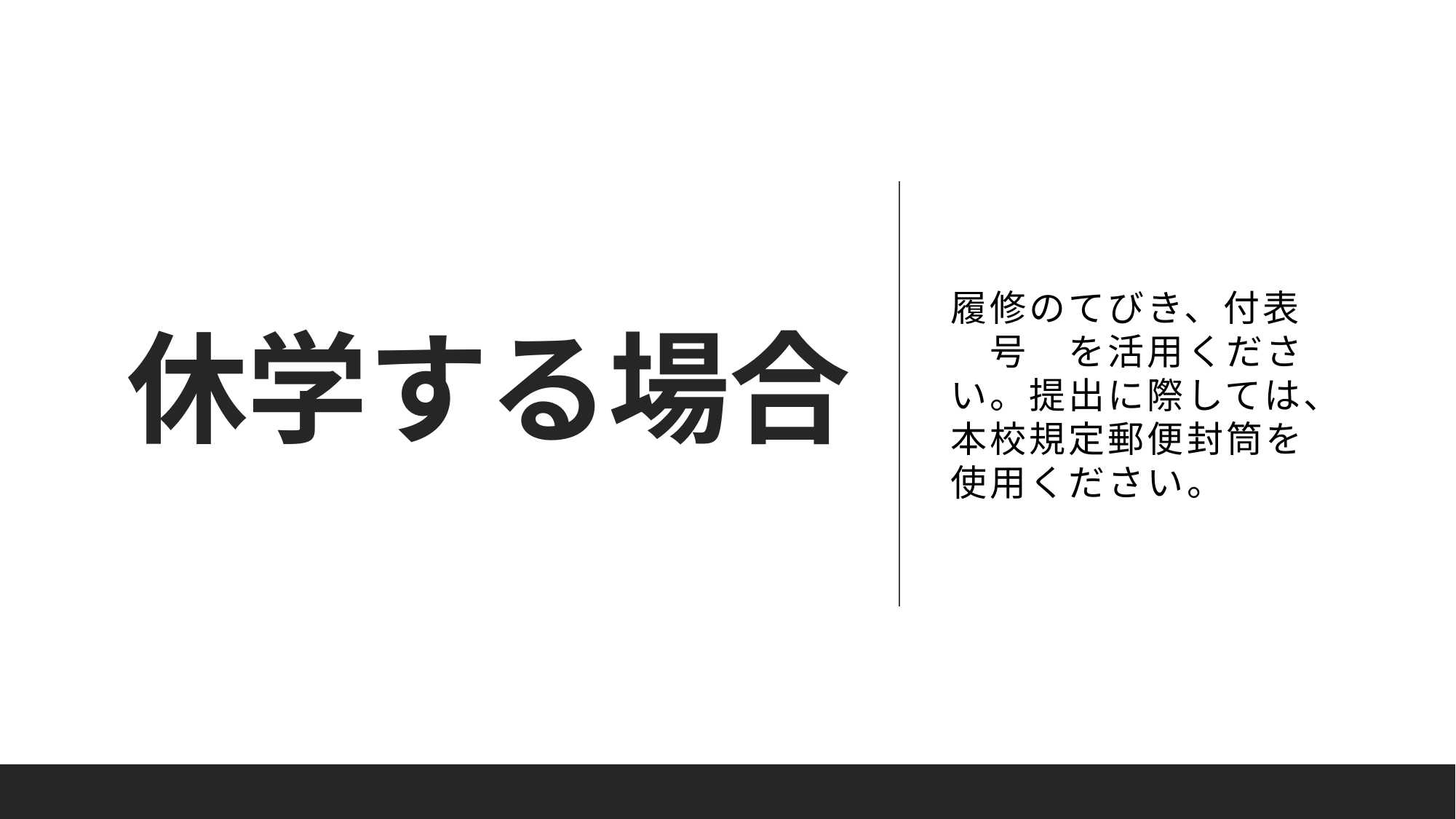

# 休学する場合
履修のてびき、付表　号　を活用ください。提出に際しては、本校規定郵便封筒を使用ください。